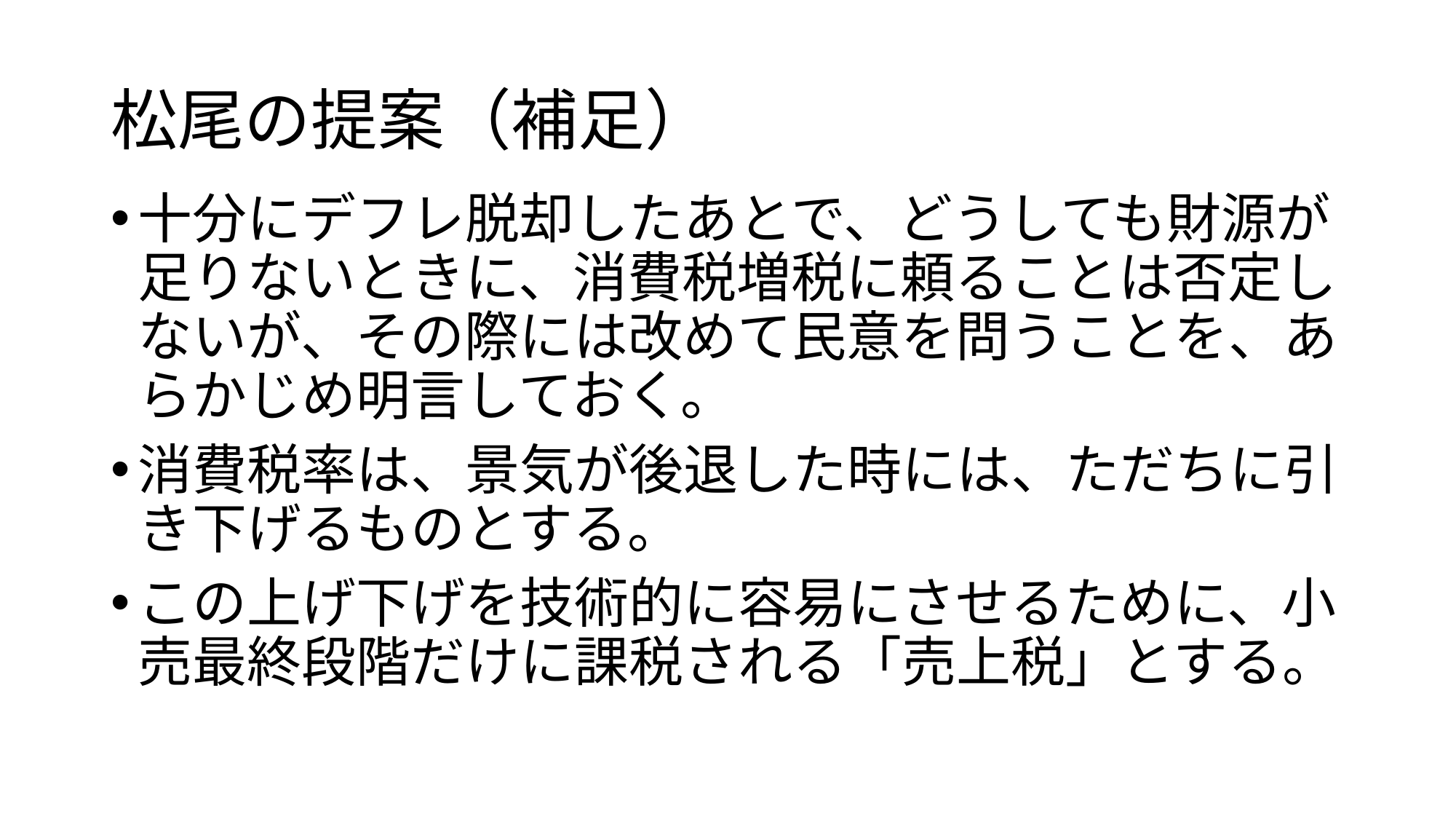

# 松尾の提案（補足）
十分にデフレ脱却したあとで、どうしても財源が足りないときに、消費税増税に頼ることは否定しないが、その際には改めて民意を問うことを、あらかじめ明言しておく。
消費税率は、景気が後退した時には、ただちに引き下げるものとする。
この上げ下げを技術的に容易にさせるために、小売最終段階だけに課税される「売上税」とする。